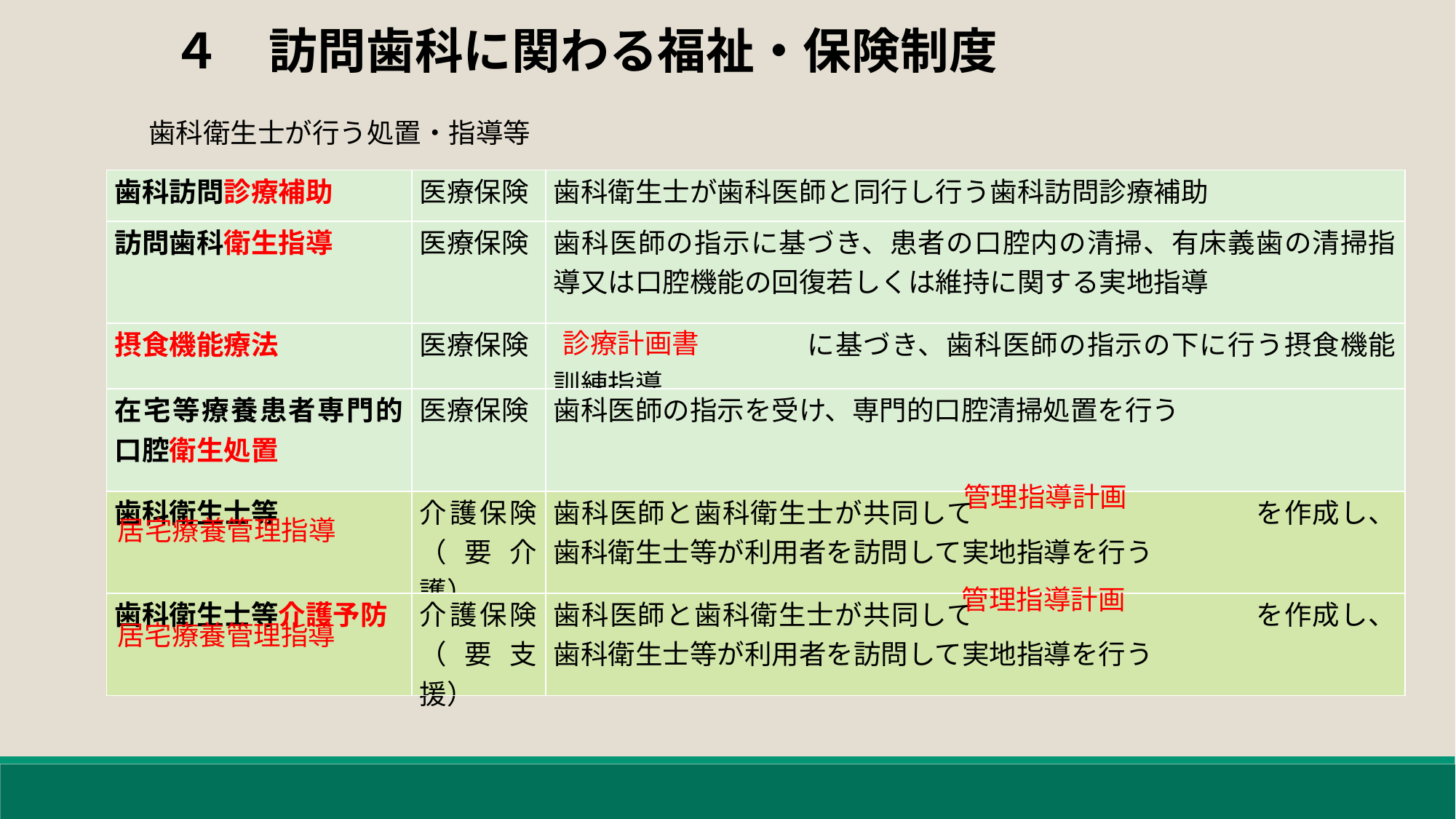

４　訪問歯科に関わる福祉・保険制度
歯科衛生士が行う処置・指導等
| 歯科訪問診療補助 | 医療保険 | 歯科衛生士が歯科医師と同行し行う歯科訪問診療補助 |
| --- | --- | --- |
| 訪問歯科衛生指導 | 医療保険 | 歯科医師の指示に基づき、患者の口腔内の清掃、有床義歯の清掃指導又は口腔機能の回復若しくは維持に関する実地指導 |
| 摂食機能療法 | 医療保険 | に基づき、歯科医師の指示の下に行う摂食機能訓練指導 |
| 在宅等療養患者専門的口腔衛生処置 | 医療保険 | 歯科医師の指示を受け、専門的口腔清掃処置を行う |
| 歯科衛生士等 | 介護保険（要介護） | 歯科医師と歯科衛生士が共同して　　　　　　　　　　を作成し、歯科衛生士等が利用者を訪問して実地指導を行う |
| 歯科衛生士等介護予防 | 介護保険（要支援） | 歯科医師と歯科衛生士が共同して　　　　　　　　　　を作成し、歯科衛生士等が利用者を訪問して実地指導を行う |
診療計画書
管理指導計画
居宅療養管理指導
管理指導計画
居宅療養管理指導